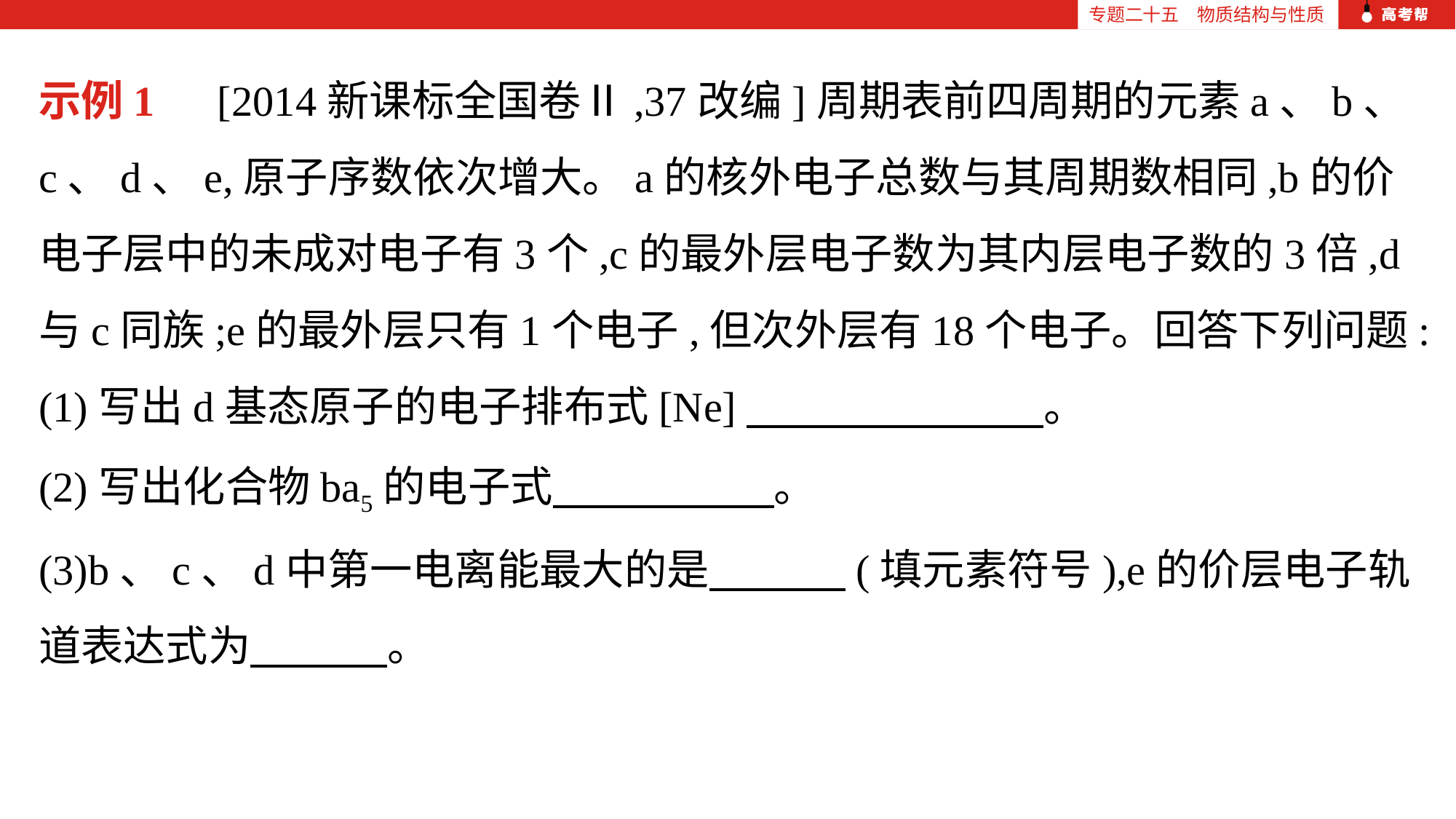

专题二十五　物质结构与性质
示例1　[2014新课标全国卷Ⅱ,37改编]周期表前四周期的元素a、b、c、d、e,原子序数依次增大。a的核外电子总数与其周期数相同,b的价电子层中的未成对电子有3个,c的最外层电子数为其内层电子数的3倍,d与c同族;e的最外层只有1个电子,但次外层有18个电子。回答下列问题:
(1)写出d基态原子的电子排布式[Ne]　　　　　　　。
(2)写出化合物ba5的电子式　　　　　 。
(3)b、c、d中第一电离能最大的是　　　 (填元素符号),e的价层电子轨道表达式为　　　 。